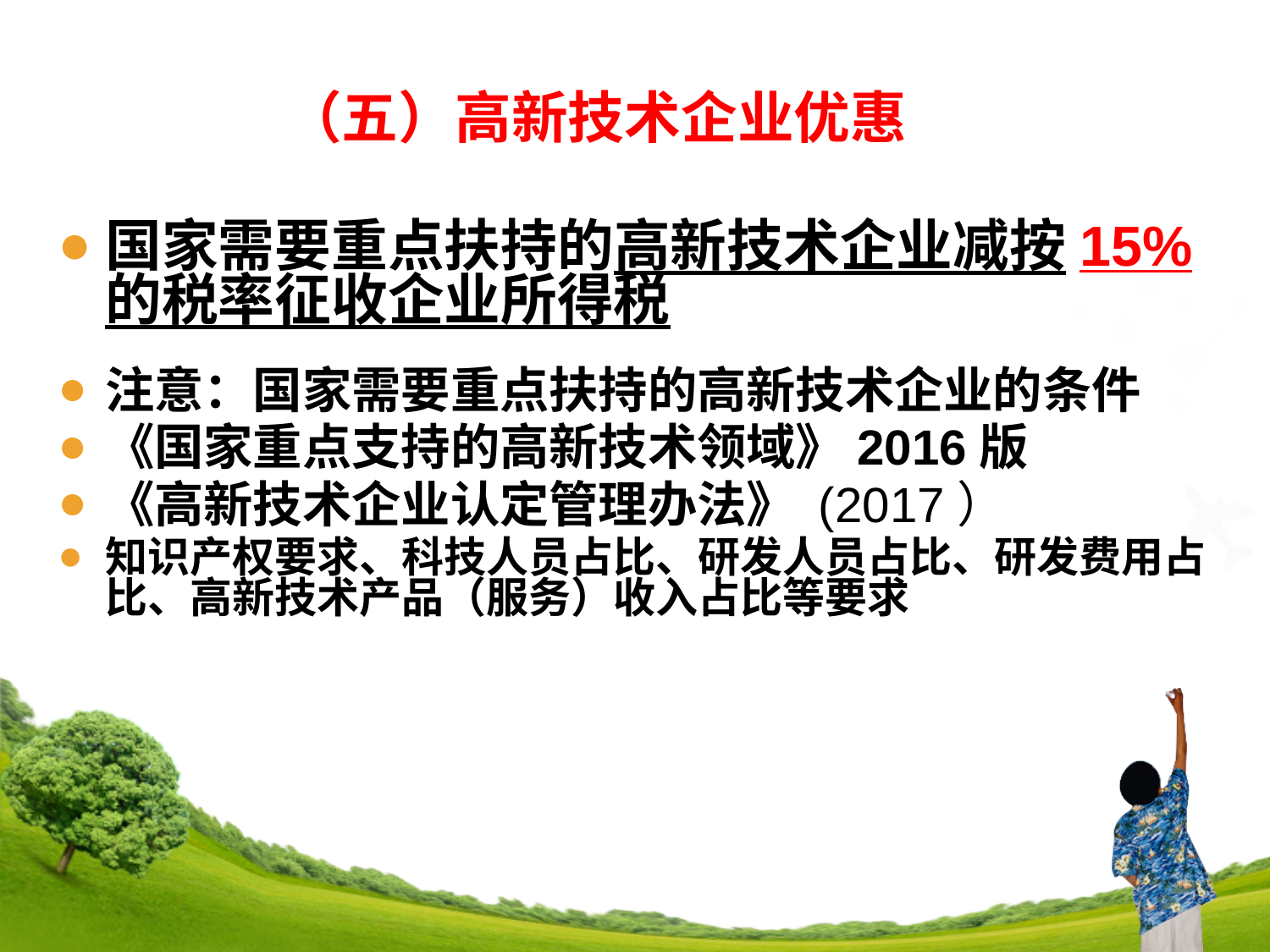

# （五）高新技术企业优惠

国家需要重点扶持的高新技术企业减按15%的税率征收企业所得税

注意：国家需要重点扶持的高新技术企业的条件
《国家重点支持的高新技术领域》2016版
《高新技术企业认定管理办法》 (2017）
知识产权要求、科技人员占比、研发人员占比、研发费用占比、高新技术产品（服务）收入占比等要求